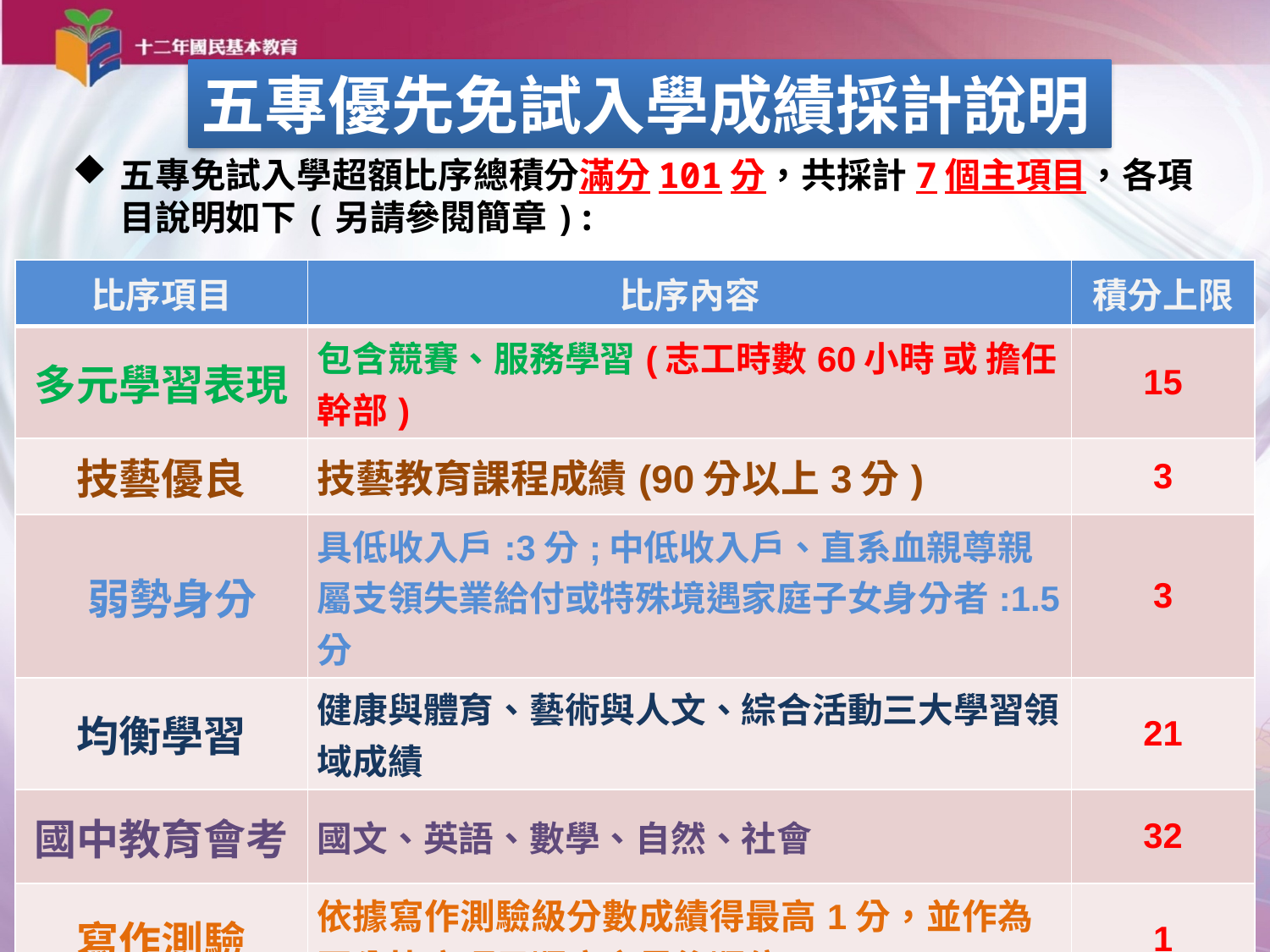

五專優先免試入學成績採計說明
五專免試入學超額比序總積分滿分101分，共採計7個主項目，各項目說明如下(另請參閱簡章):
| 比序項目 | 比序內容 | 積分上限 |
| --- | --- | --- |
| 多元學習表現 | 包含競賽、服務學習(志工時數60小時 或 擔任幹部) | 15 |
| 技藝優良 | 技藝教育課程成績(90分以上3分) | 3 |
| 弱勢身分 | 具低收入戶:3分;中低收入戶、直系血親尊親屬支領失業給付或特殊境遇家庭子女身分者:1.5分 | 3 |
| 均衡學習 | 健康與體育、藝術與人文、綜合活動三大學習領域成績 | 21 |
| 國中教育會考 | 國文、英語、數學、自然、社會 | 32 |
| 寫作測驗 | 依據寫作測驗級分數成績得最高1分，並作為同分比序項目順序之最後順位 | 1 |
| 志願序 | 依照志願順序得21~26分 | 26 |